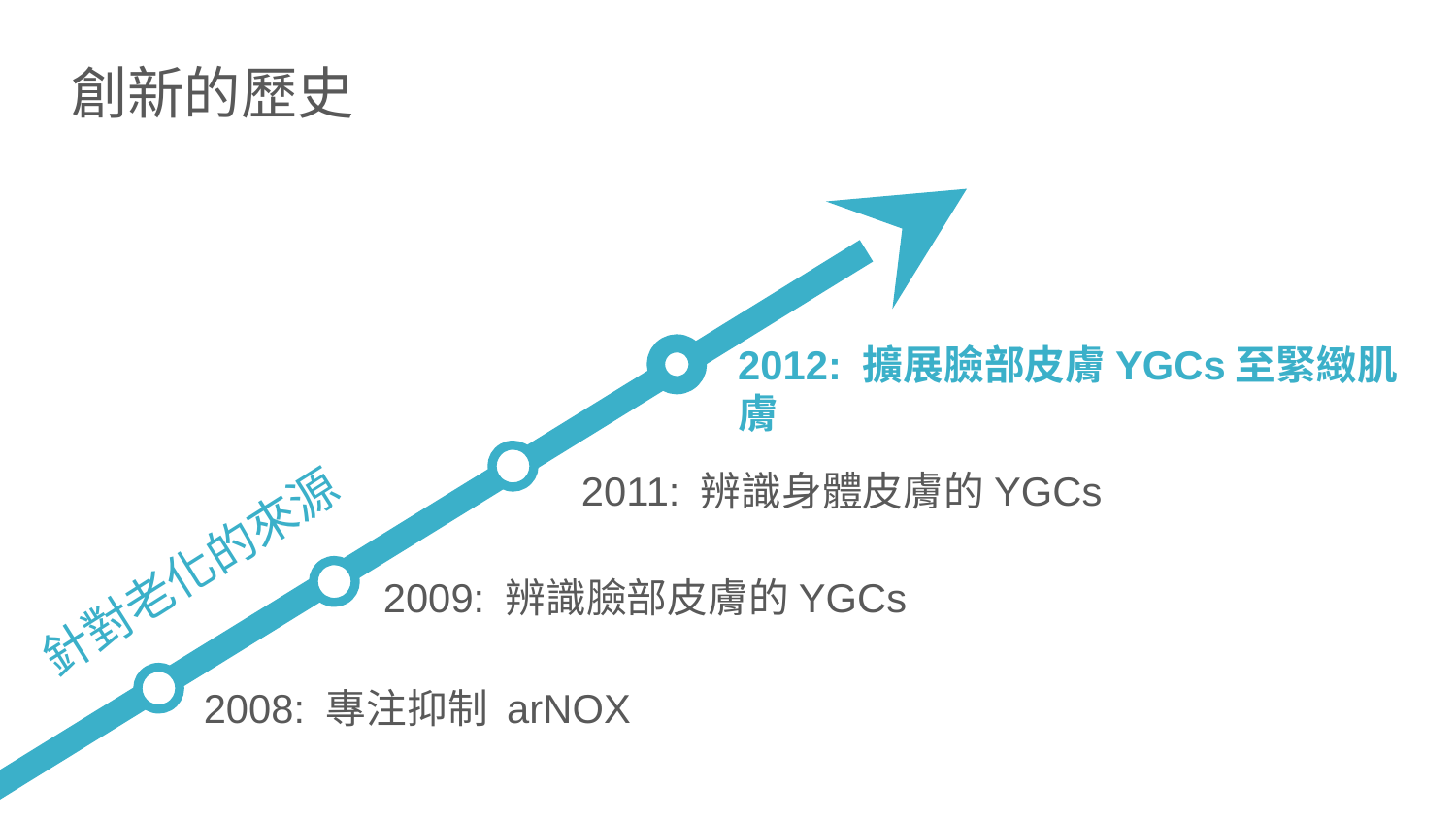

創新的歷史
針對老化的來源
2012: 擴展臉部皮膚YGCs至緊緻肌膚

2011: 辨識身體皮膚的YGCs

2009: 辨識臉部皮膚的YGCs

2008: 專注抑制 arNOX